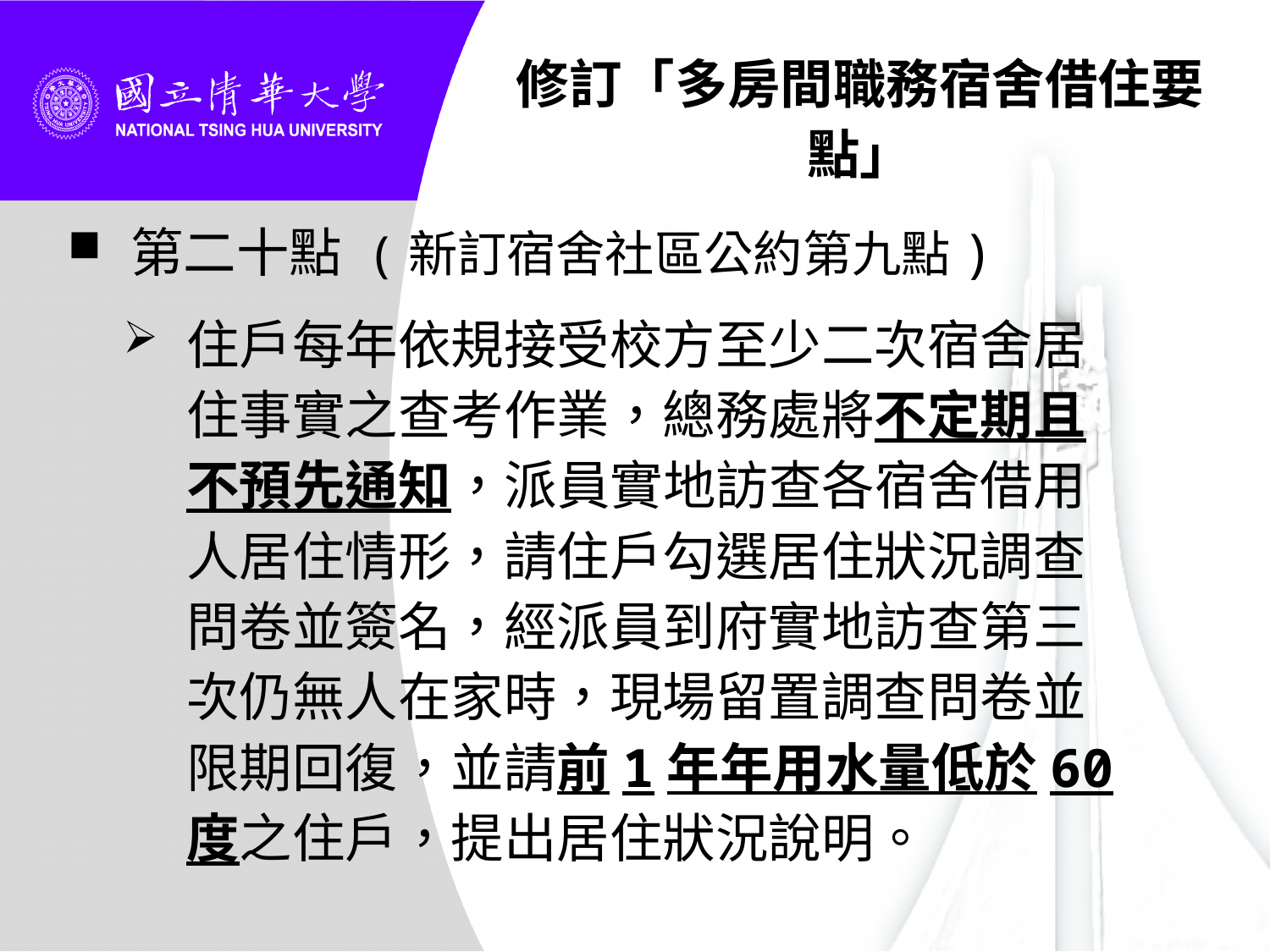

修訂「多房間職務宿舍借住要點」
第二十點 (新訂宿舍社區公約第九點)
住戶每年依規接受校方至少二次宿舍居住事實之查考作業，總務處將不定期且不預先通知，派員實地訪查各宿舍借用人居住情形，請住戶勾選居住狀況調查問卷並簽名，經派員到府實地訪查第三次仍無人在家時，現場留置調查問卷並限期回復，並請前1年年用水量低於60度之住戶，提出居住狀況說明。